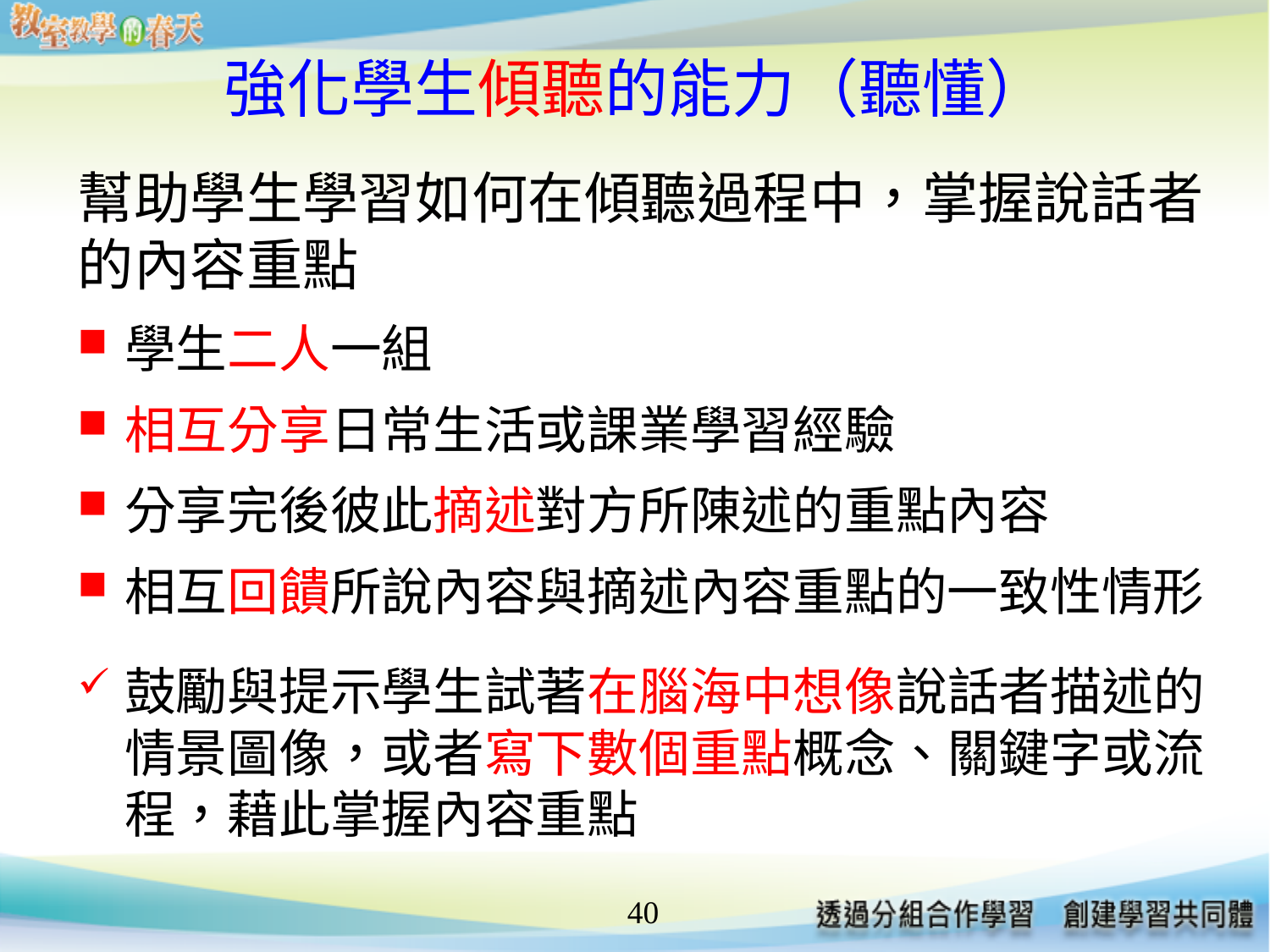

# 強化學生傾聽的能力（聽懂）
幫助學生學習如何在傾聽過程中，掌握說話者的內容重點
學生二人一組
相互分享日常生活或課業學習經驗
分享完後彼此摘述對方所陳述的重點內容
相互回饋所說內容與摘述內容重點的一致性情形
鼓勵與提示學生試著在腦海中想像說話者描述的情景圖像，或者寫下數個重點概念、關鍵字或流程，藉此掌握內容重點
40